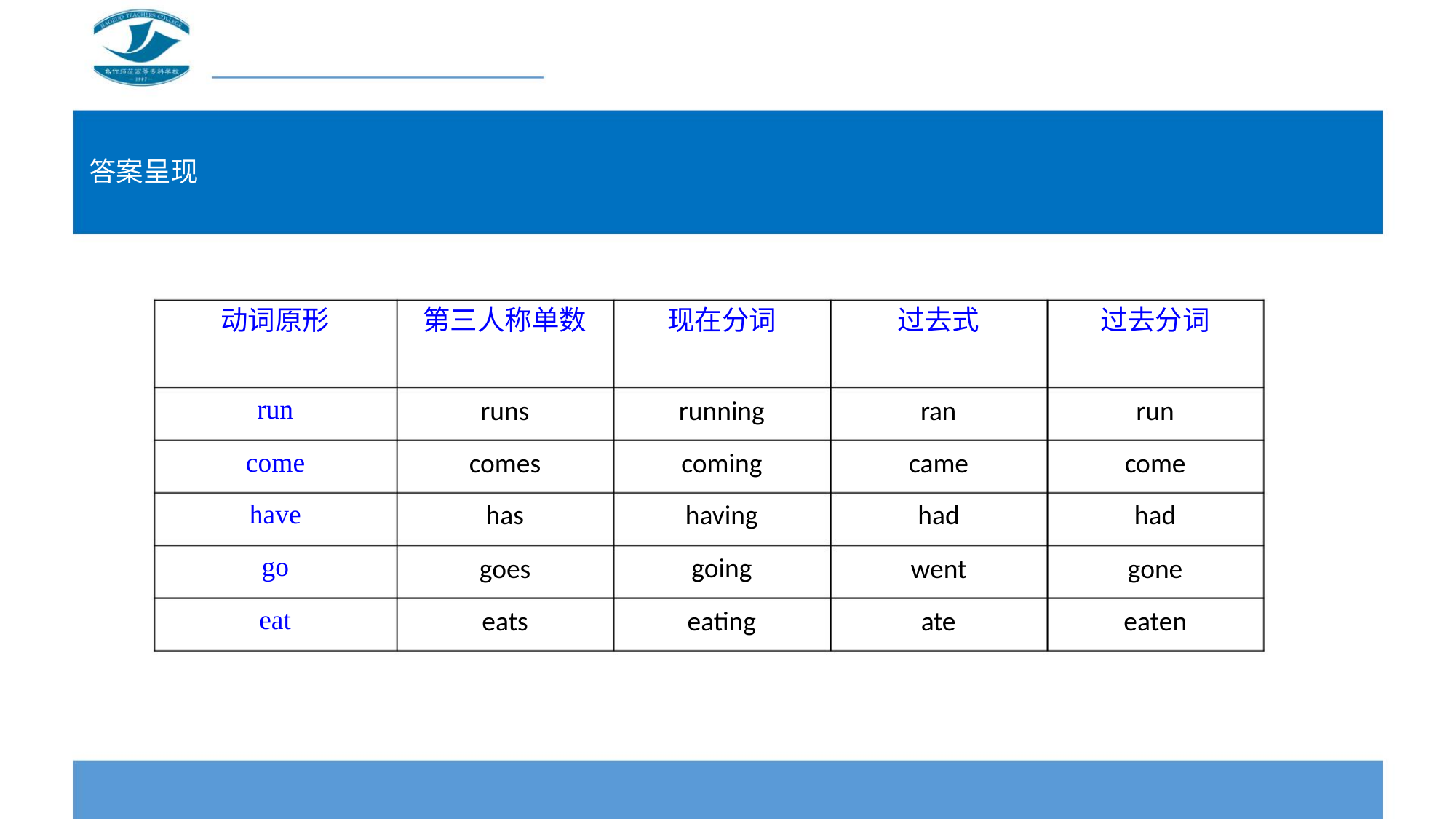

答案呈现
动词原形
第三人称单数
现在分词
过去式
过去分词
runs
comes
has
running
coming
having
going
ran
came
had
run
come
had
run
come
have
go
goes
eats
went
ate
gone
eaten
eating
eat